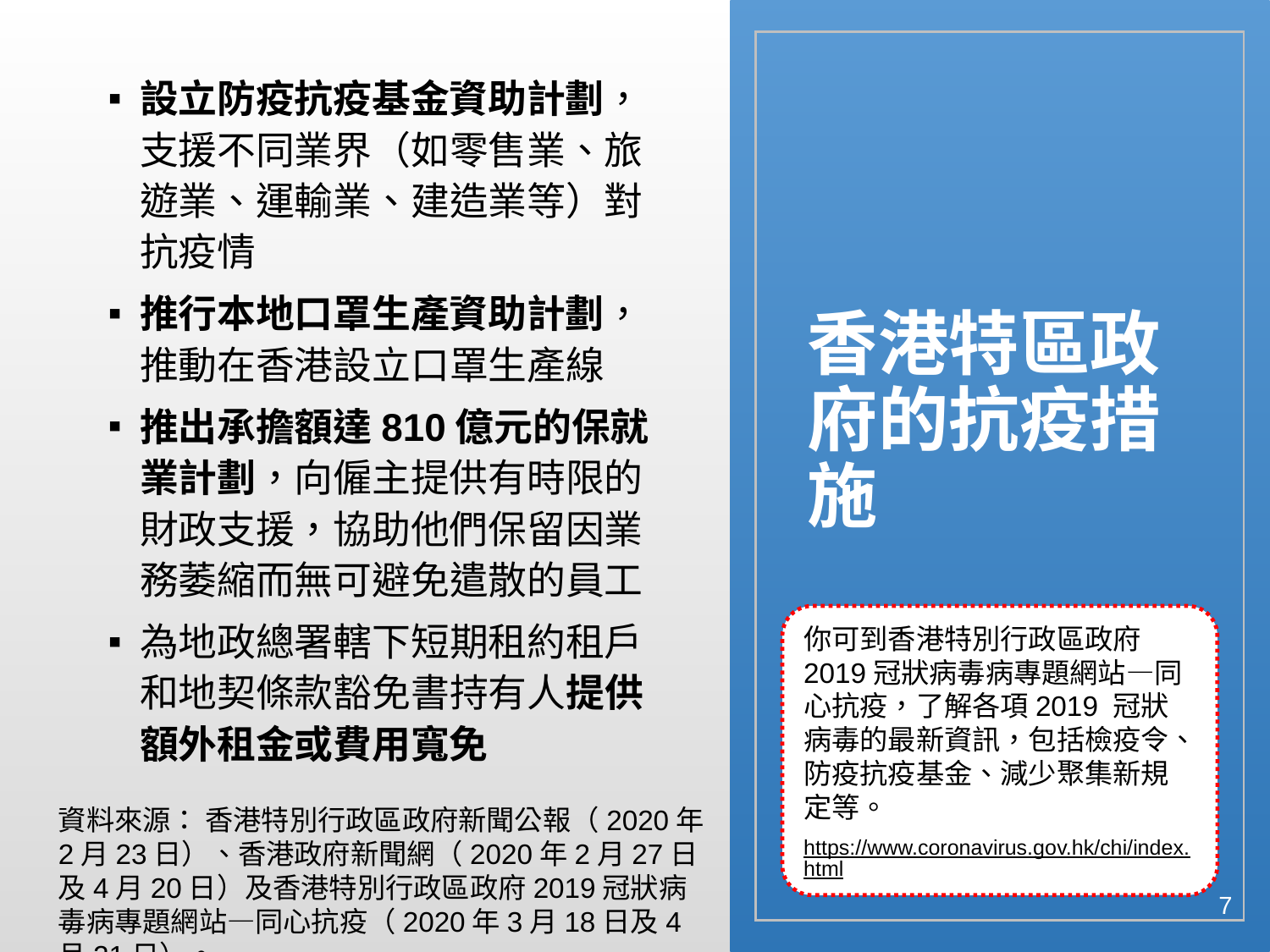

設立防疫抗疫基金資助計劃，支援不同業界（如零售業、旅遊業、運輸業、建造業等）對抗疫情
推行本地口罩生產資助計劃，推動在香港設立口罩生產線
推出承擔額達810億元的保就業計劃，向僱主提供有時限的財政支援，協助他們保留因業務萎縮而無可避免遣散的員工
為地政總署轄下短期租約租戶和地契條款豁免書持有人提供額外租金或費用寬免
# 香港特區政府的抗疫措施
你可到香港特別行政區政府2019冠狀病毒病專題網站—同心抗疫，了解各項2019 冠狀病毒的最新資訊，包括檢疫令、防疫抗疫基金、減少聚集新規定等。
https://www.coronavirus.gov.hk/chi/index.html

資料來源： 香港特別行政區政府新聞公報（2020年2月23日）、香港政府新聞網（2020年2月27日及4月20日）及香港特別行政區政府2019冠狀病毒病專題網站—同心抗疫（2020年3月18日及4月21日）。
7